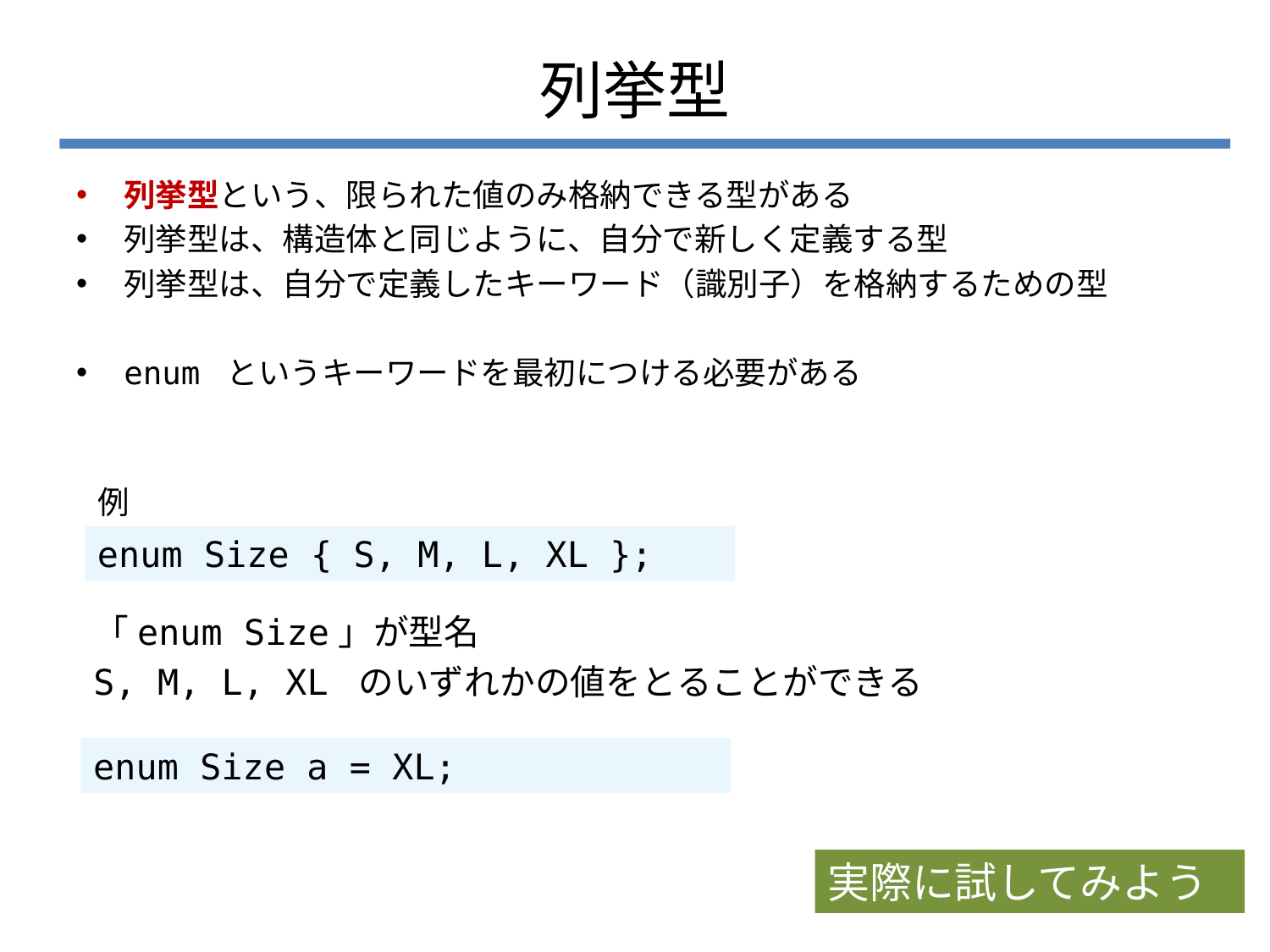

# 列挙型
列挙型という、限られた値のみ格納できる型がある
列挙型は、構造体と同じように、自分で新しく定義する型
列挙型は、自分で定義したキーワード（識別子）を格納するための型

enum というキーワードを最初につける必要がある
例
enum Size { S, M, L, XL };
「enum Size」が型名
S, M, L, XL のいずれかの値をとることができる
enum Size a = XL;
実際に試してみよう